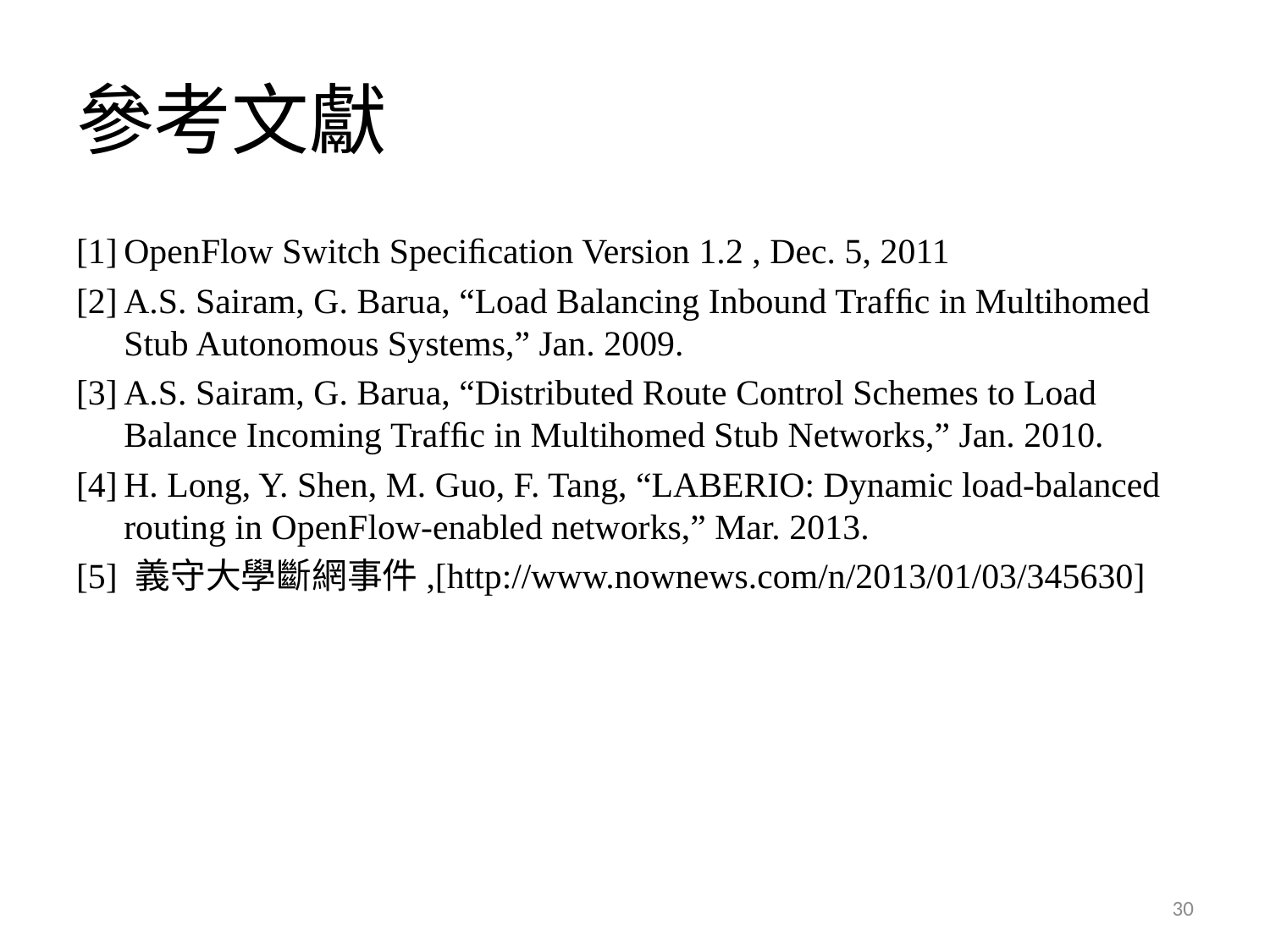

# 參考文獻
[1]	OpenFlow Switch Speciﬁcation Version 1.2 , Dec. 5, 2011
[2]	A.S. Sairam, G. Barua, “Load Balancing Inbound Trafﬁc in Multihomed Stub Autonomous Systems,” Jan. 2009.
[3]	A.S. Sairam, G. Barua, “Distributed Route Control Schemes to Load Balance Incoming Trafﬁc in Multihomed Stub Networks,” Jan. 2010.
[4]	H. Long, Y. Shen, M. Guo, F. Tang, “LABERIO: Dynamic load-balanced routing in OpenFlow-enabled networks,” Mar. 2013.
[5] 義守大學斷網事件,[http://www.nownews.com/n/2013/01/03/345630]
30